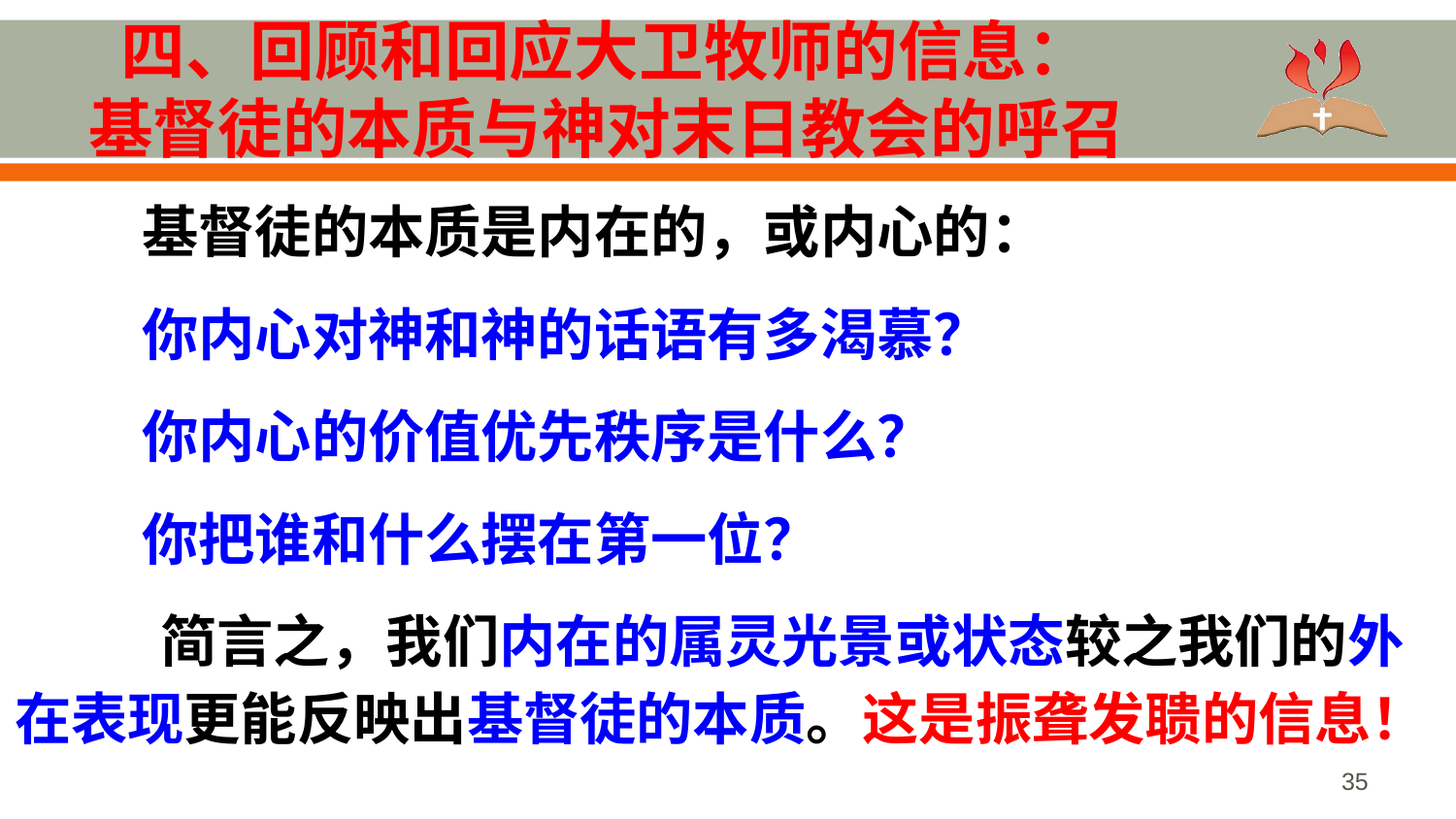

# 四、回顾和回应大卫牧师的信息： 基督徒的本质与神对末日教会的呼召
基督徒的本质是内在的，或内心的：
你内心对神和神的话语有多渴慕？
你内心的价值优先秩序是什么？
你把谁和什么摆在第一位？
	简言之，我们内在的属灵光景或状态较之我们的外在表现更能反映出基督徒的本质。这是振聋发聩的信息！

35